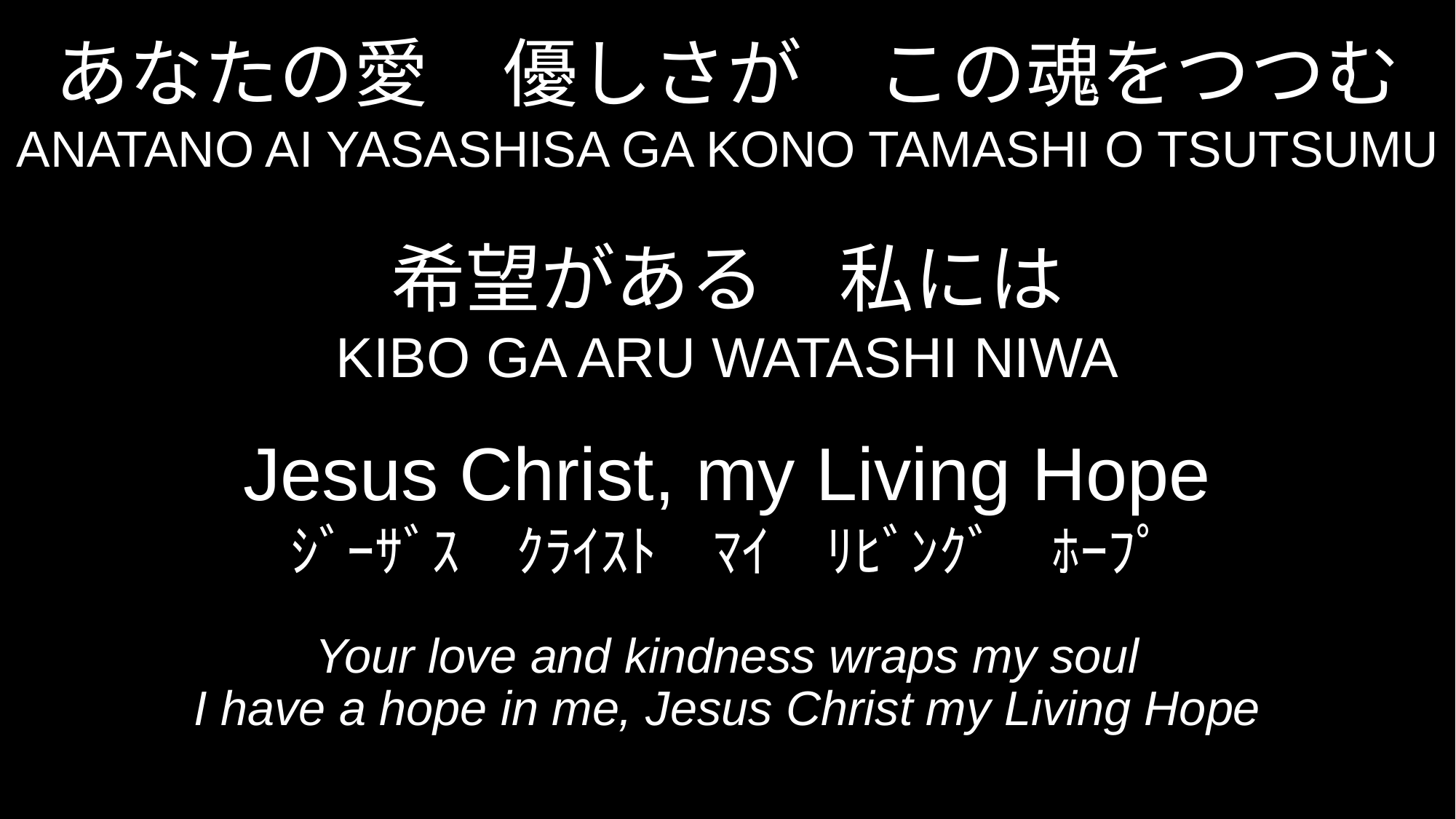

# あなたの愛　優しさが　この魂をつつむ ANATANO AI YASASHISA GA KONO TAMASHI O TSUTSUMU 　 希望がある　私には KIBO GA ARU WATASHI NIWA Jesus Christ, my Living Hope ｼﾞｰｻﾞｽ　ｸﾗｲｽﾄ　ﾏｲ　ﾘﾋﾞﾝｸﾞ　ﾎｰﾌﾟ
Your love and kindness wraps my soul
I have a hope in me, Jesus Christ my Living Hope